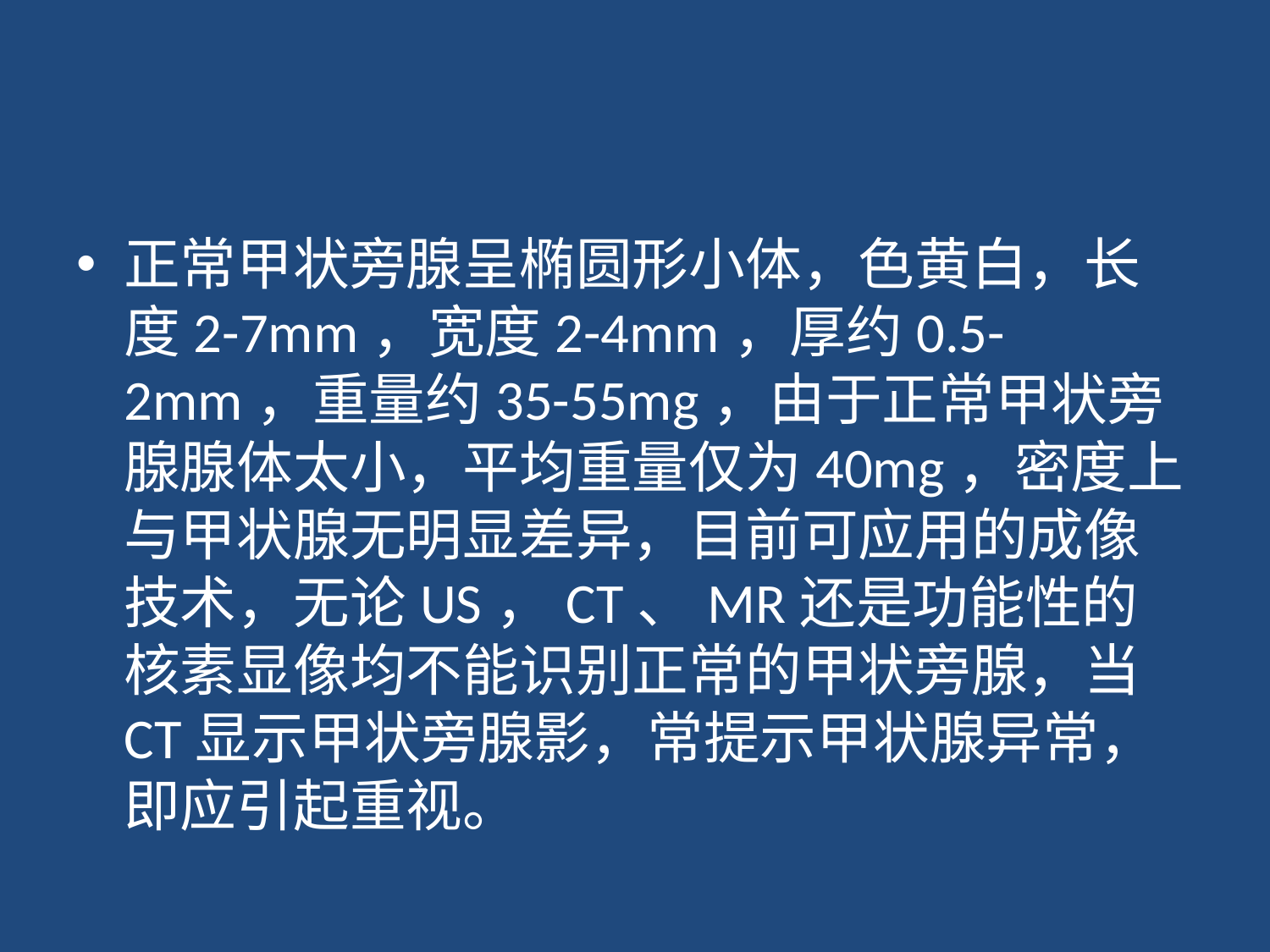

#
正常甲状旁腺呈椭圆形小体，色黄白，长度2-7mm，宽度2-4mm，厚约0.5-2mm，重量约35-55mg，由于正常甲状旁腺腺体太小，平均重量仅为40mg，密度上与甲状腺无明显差异，目前可应用的成像技术，无论US，CT、MR还是功能性的核素显像均不能识别正常的甲状旁腺，当CT显示甲状旁腺影，常提示甲状腺异常，即应引起重视。